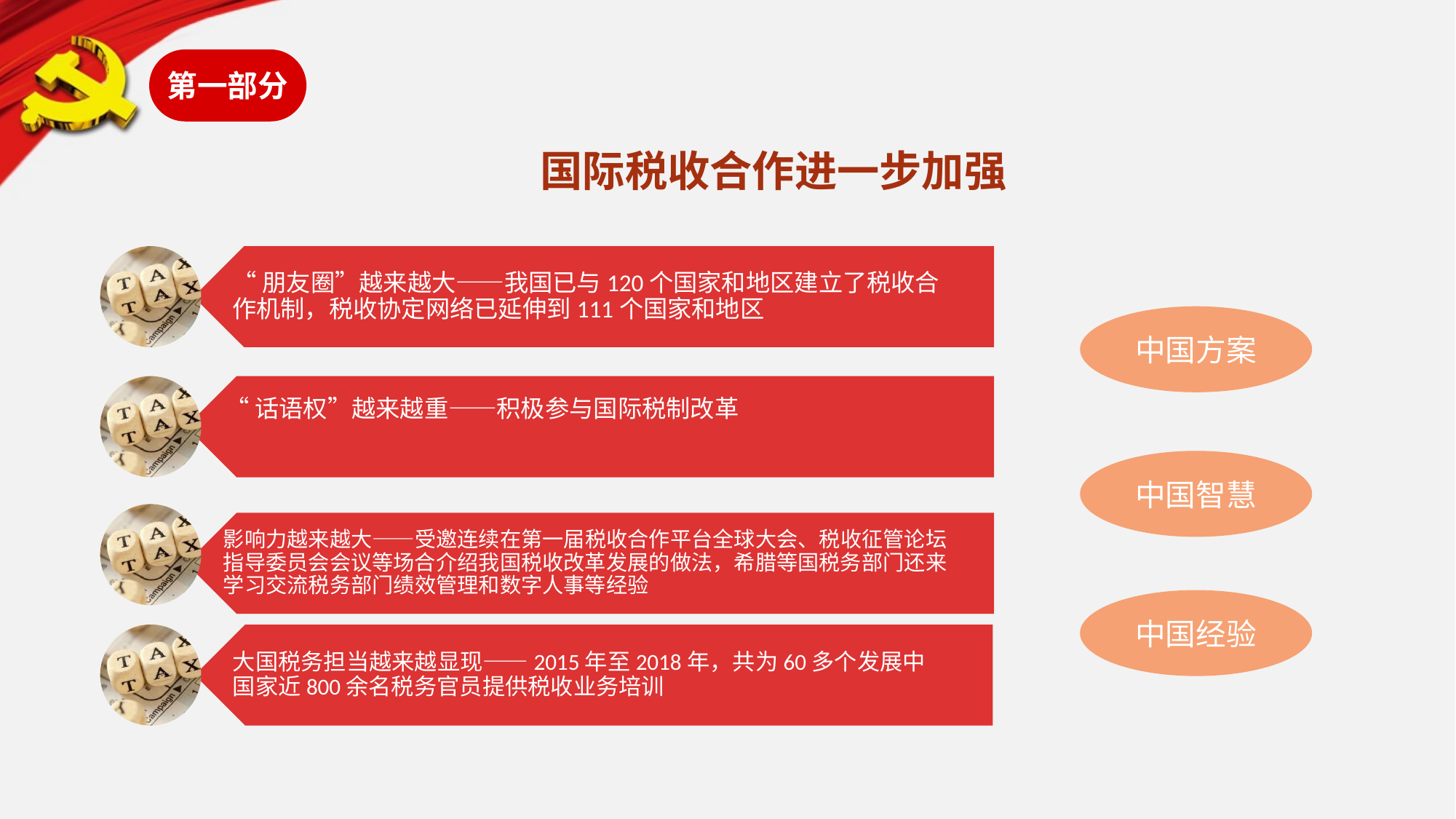

第一部分
国际税收合作进一步加强
“朋友圈”越来越大——我国已与120个国家和地区建立了税收合作机制，税收协定网络已延伸到111个国家和地区
“话语权”越来越重——积极参与国际税制改革

影响力越来越大——受邀连续在第一届税收合作平台全球大会、税收征管论坛指导委员会会议等场合介绍我国税收改革发展的做法，希腊等国税务部门还来学习交流税务部门绩效管理和数字人事等经验
大国税务担当越来越显现——2015年至2018年，共为60多个发展中国家近800余名税务官员提供税收业务培训
中国方案
中国智慧
中国经验